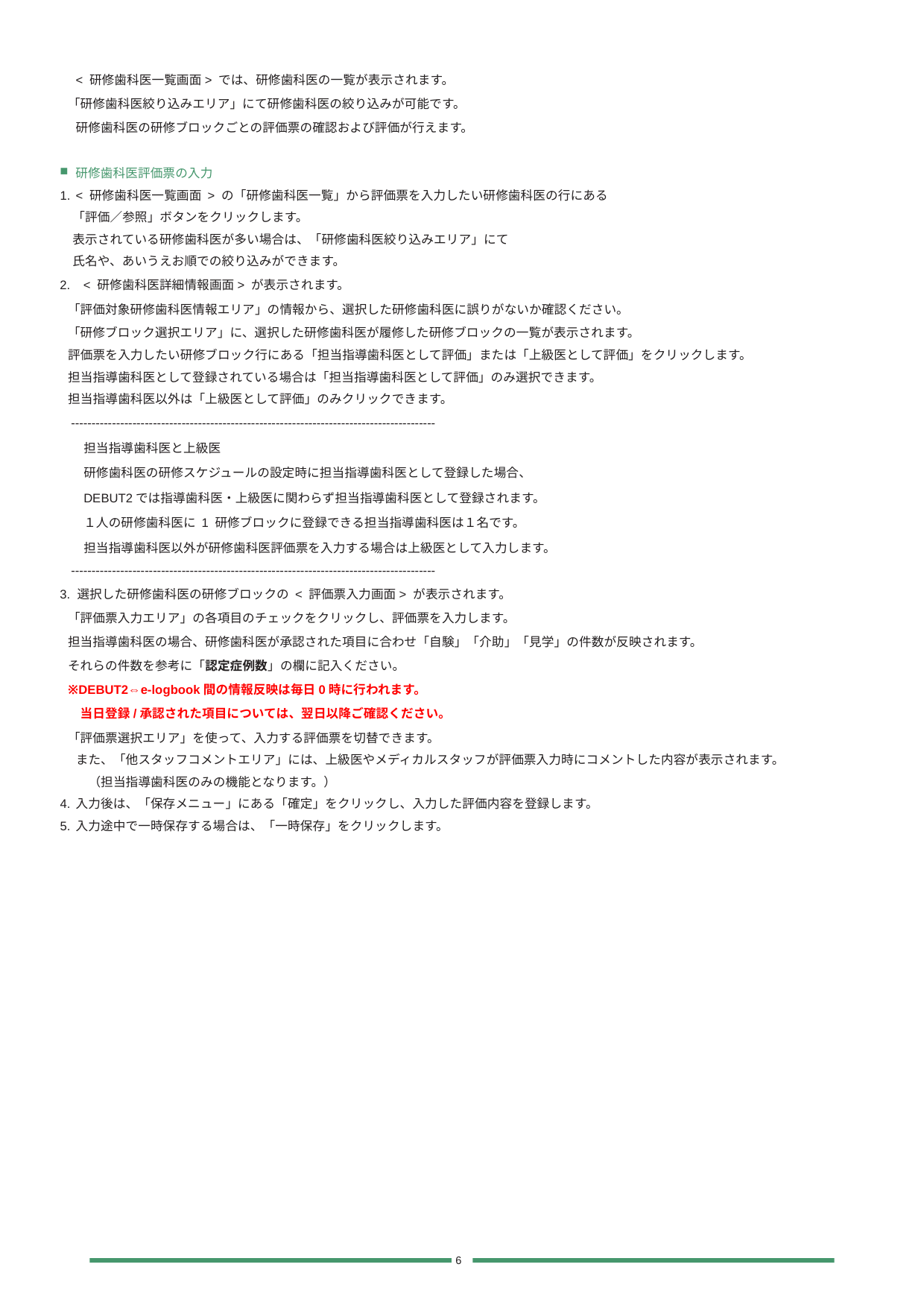

< 研修歯科医一覧画面> では、研修歯科医の一覧が表示されます。
「研修歯科医絞り込みエリア」にて研修歯科医の絞り込みが可能です。
研修歯科医の研修ブロックごとの評価票の確認および評価が行えます。

研修歯科医評価票の入力
< 研修歯科医一覧画面 > の「研修歯科医一覧」から評価票を入力したい研修歯科医の行にある
　「評価／参照」ボタンをクリックします。
　表示されている研修歯科医が多い場合は、「研修歯科医絞り込みエリア」にて
　氏名や、あいうえお順での絞り込みができます。
< 研修歯科医詳細情報画面> が表示されます。
「評価対象研修歯科医情報エリア」の情報から、選択した研修歯科医に誤りがないか確認ください。
「研修ブロック選択エリア」に、選択した研修歯科医が履修した研修ブロックの一覧が表示されます。
評価票を入力したい研修ブロック行にある「担当指導歯科医として評価」または「上級医として評価」をクリックします。
担当指導歯科医として登録されている場合は「担当指導歯科医として評価」のみ選択できます。
担当指導歯科医以外は「上級医として評価」のみクリックできます。
-----------------------------------------------------------------------------------------
担当指導歯科医と上級医
研修歯科医の研修スケジュールの設定時に担当指導歯科医として登録した場合、
DEBUT2では指導歯科医・上級医に関わらず担当指導歯科医として登録されます。
１人の研修歯科医に 1 研修ブロックに登録できる担当指導歯科医は１名です。
担当指導歯科医以外が研修歯科医評価票を入力する場合は上級医として入力します。
-----------------------------------------------------------------------------------------
選択した研修歯科医の研修ブロックの < 評価票入力画面> が表示されます。
「評価票入力エリア」の各項目のチェックをクリックし、評価票を入力します。
担当指導歯科医の場合、研修歯科医が承認された項目に合わせ「自験」「介助」「見学」の件数が反映されます。
それらの件数を参考に「認定症例数」の欄に記入ください。
※DEBUT2⇔e-logbook間の情報反映は毎日0時に行われます。
　当日登録/承認された項目については、翌日以降ご確認ください。
「評価票選択エリア」を使って、入力する評価票を切替できます。
また、「他スタッフコメントエリア」には、上級医やメディカルスタッフが評価票入力時にコメントした内容が表示されます。
　（担当指導歯科医のみの機能となります。）
入力後は、「保存メニュー」にある「確定」をクリックし、入力した評価内容を登録します。
入力途中で一時保存する場合は、「一時保存」をクリックします。

6